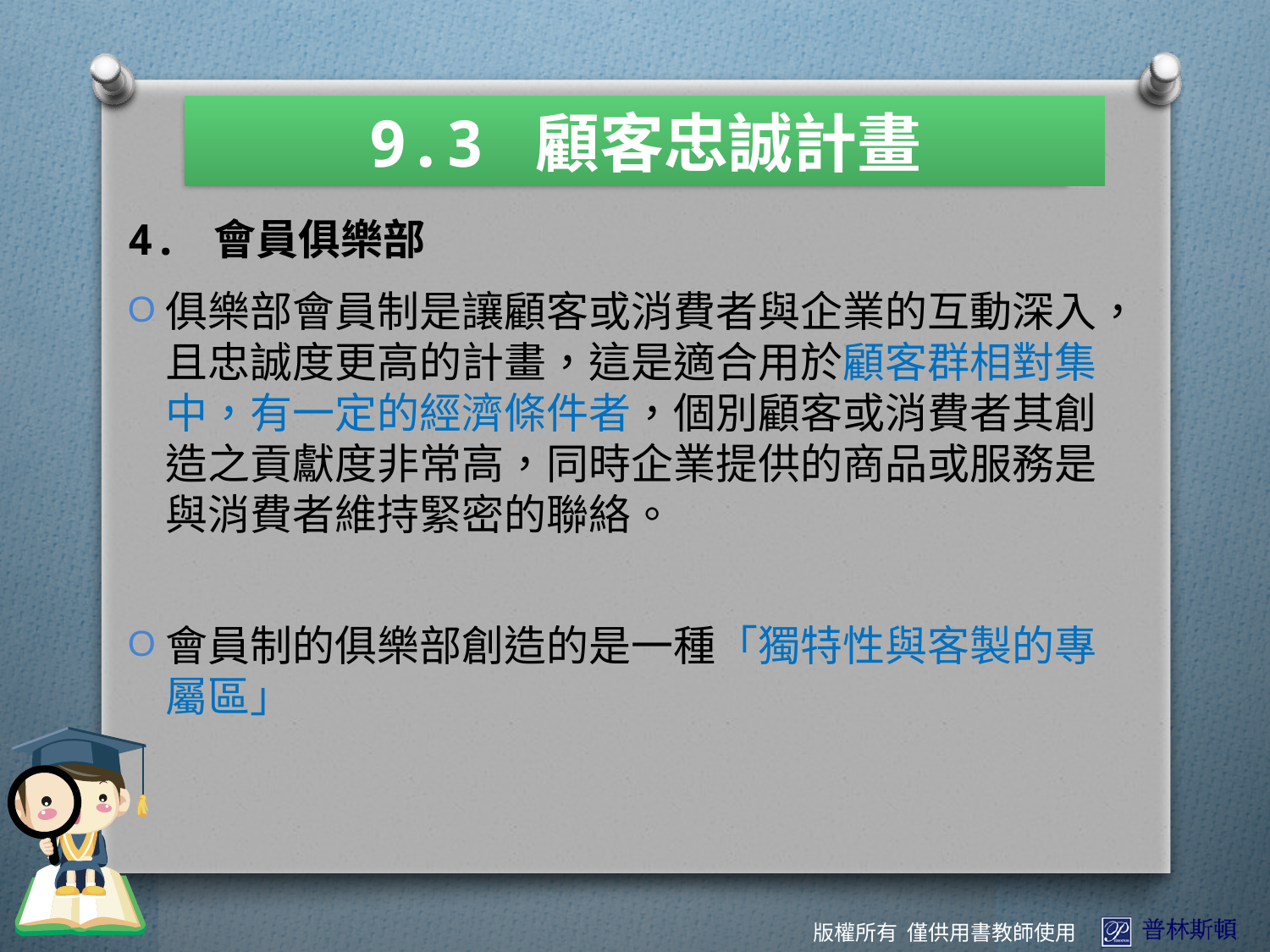

9.3 顧客忠誠計畫
4. 會員俱樂部
俱樂部會員制是讓顧客或消費者與企業的互動深入，且忠誠度更高的計畫，這是適合用於顧客群相對集中，有一定的經濟條件者，個別顧客或消費者其創造之貢獻度非常高，同時企業提供的商品或服務是與消費者維持緊密的聯絡。

會員制的俱樂部創造的是一種「獨特性與客製的專屬區」